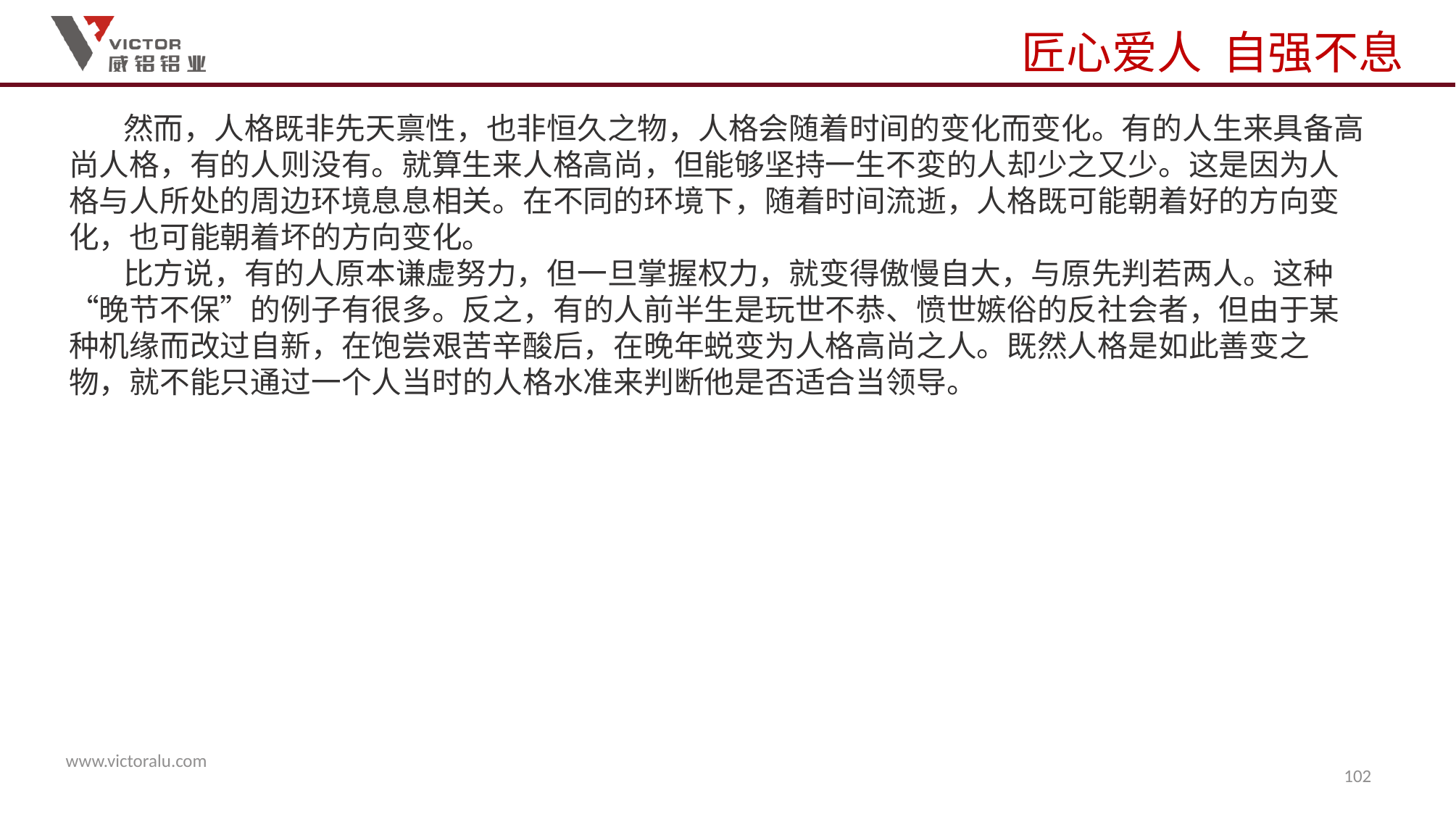

然而，人格既非先天禀性，也非恒久之物，人格会随着时间的变化而变化。有的人生来具备高尚人格，有的人则没有。就算生来人格高尚，但能够坚持一生不変的人却少之又少。这是因为人格与人所处的周边环境息息相关。在不同的环境下，随着时间流逝，人格既可能朝着好的方向变化，也可能朝着坏的方向变化。
比方说，有的人原本谦虚努力，但一旦掌握权力，就变得傲慢自大，与原先判若两人。这种“晚节不保”的例子有很多。反之，有的人前半生是玩世不恭、愤世嫉俗的反社会者，但由于某种机缘而改过自新，在饱尝艰苦辛酸后，在晚年蜕变为人格高尚之人。既然人格是如此善变之物，就不能只通过一个人当时的人格水准来判断他是否适合当领导。
102